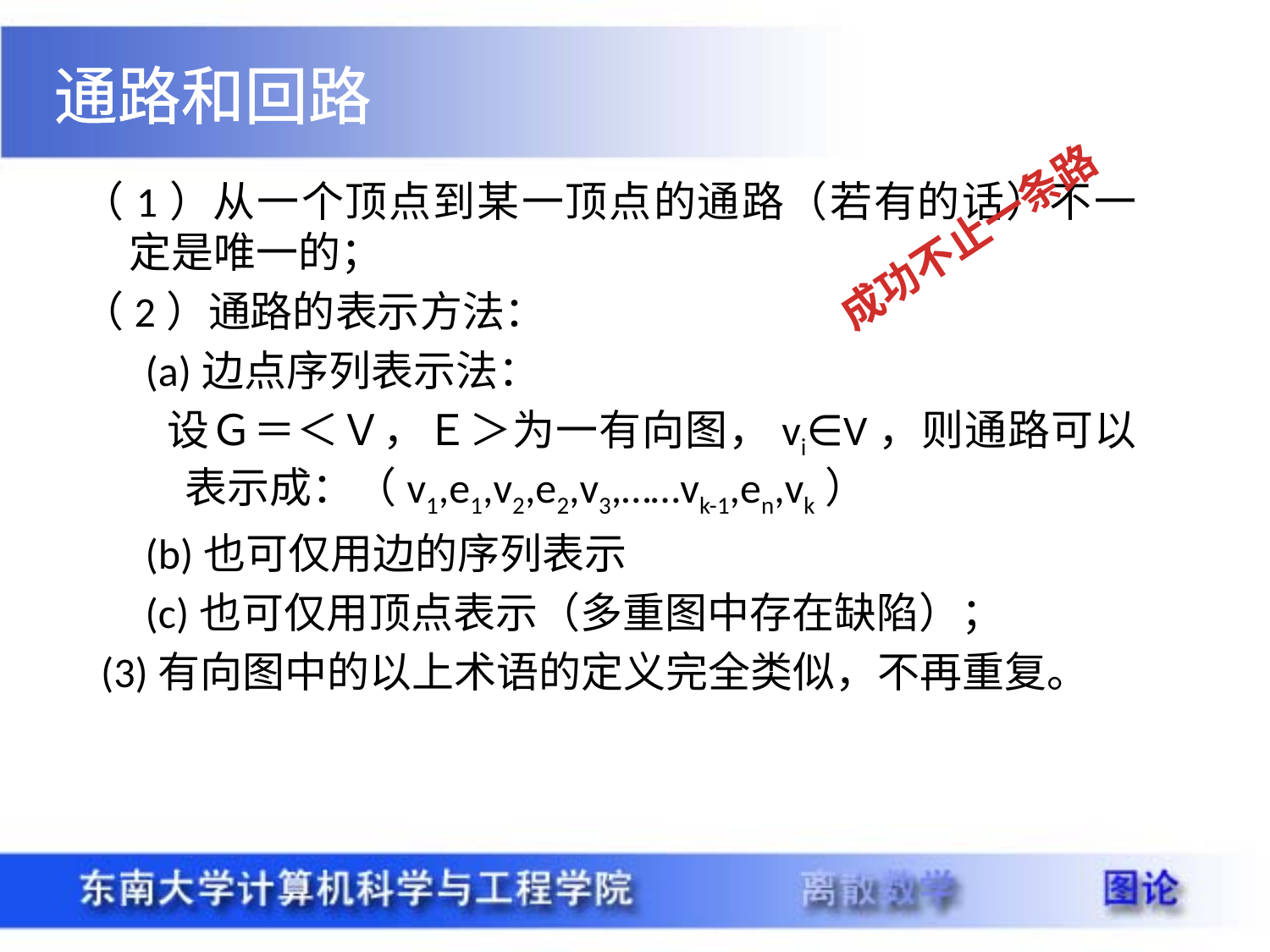

通路和回路
（1）从一个顶点到某一顶点的通路（若有的话）不一定是唯一的；
（2）通路的表示方法：
(a)边点序列表示法：
 设Ｇ＝＜Ｖ，Ｅ＞为一有向图，vi∈V，则通路可以表示成：（v1,e1,v2,e2,v3,……vk-1,en,vk）
(b)也可仅用边的序列表示
(c)也可仅用顶点表示（多重图中存在缺陷）；
  (3)有向图中的以上术语的定义完全类似，不再重复。
成功不止一条路